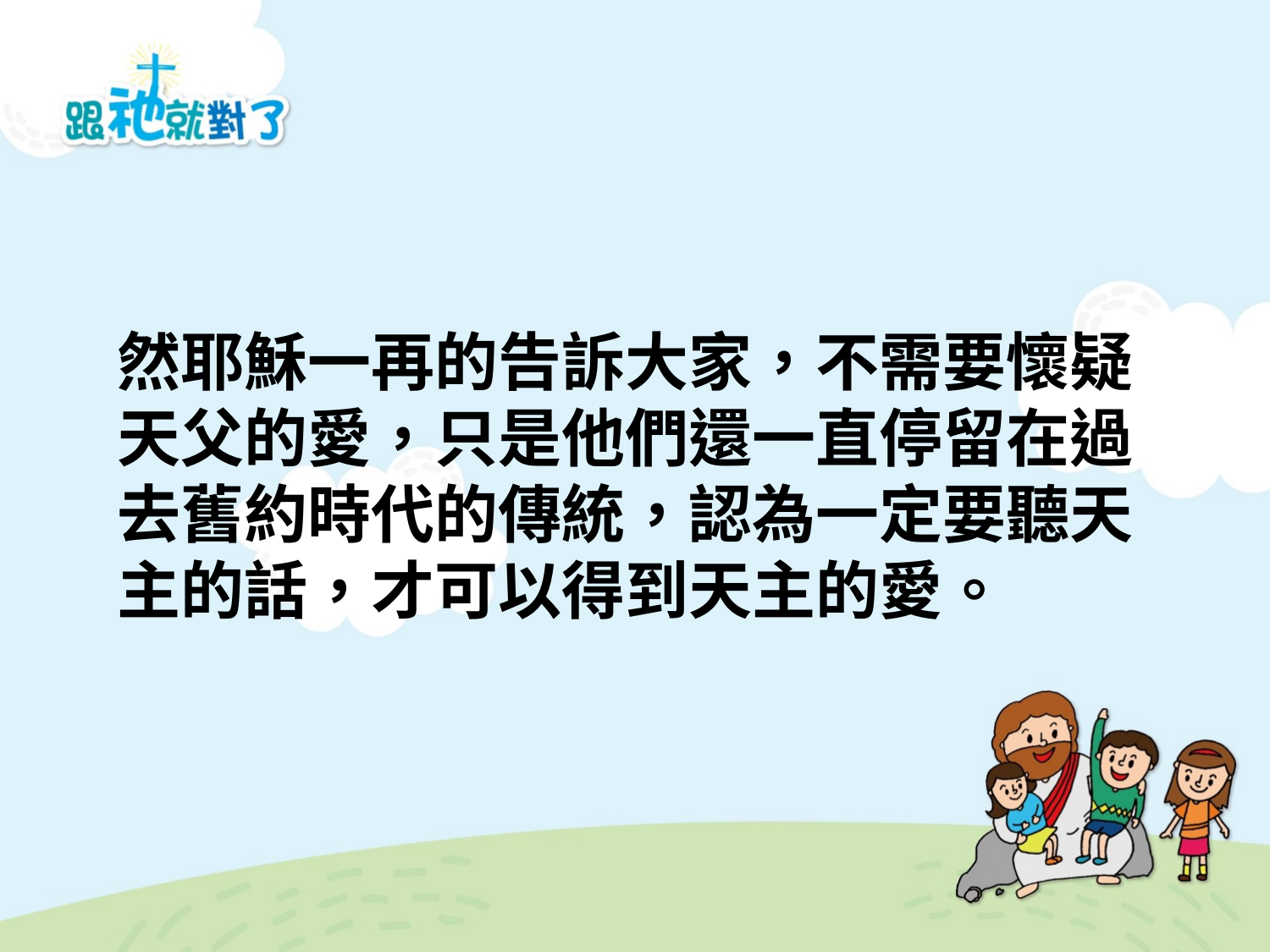

然耶穌一再的告訴大家，不需要懷疑天父的愛，只是他們還一直停留在過去舊約時代的傳統，認為一定要聽天主的話，才可以得到天主的愛。